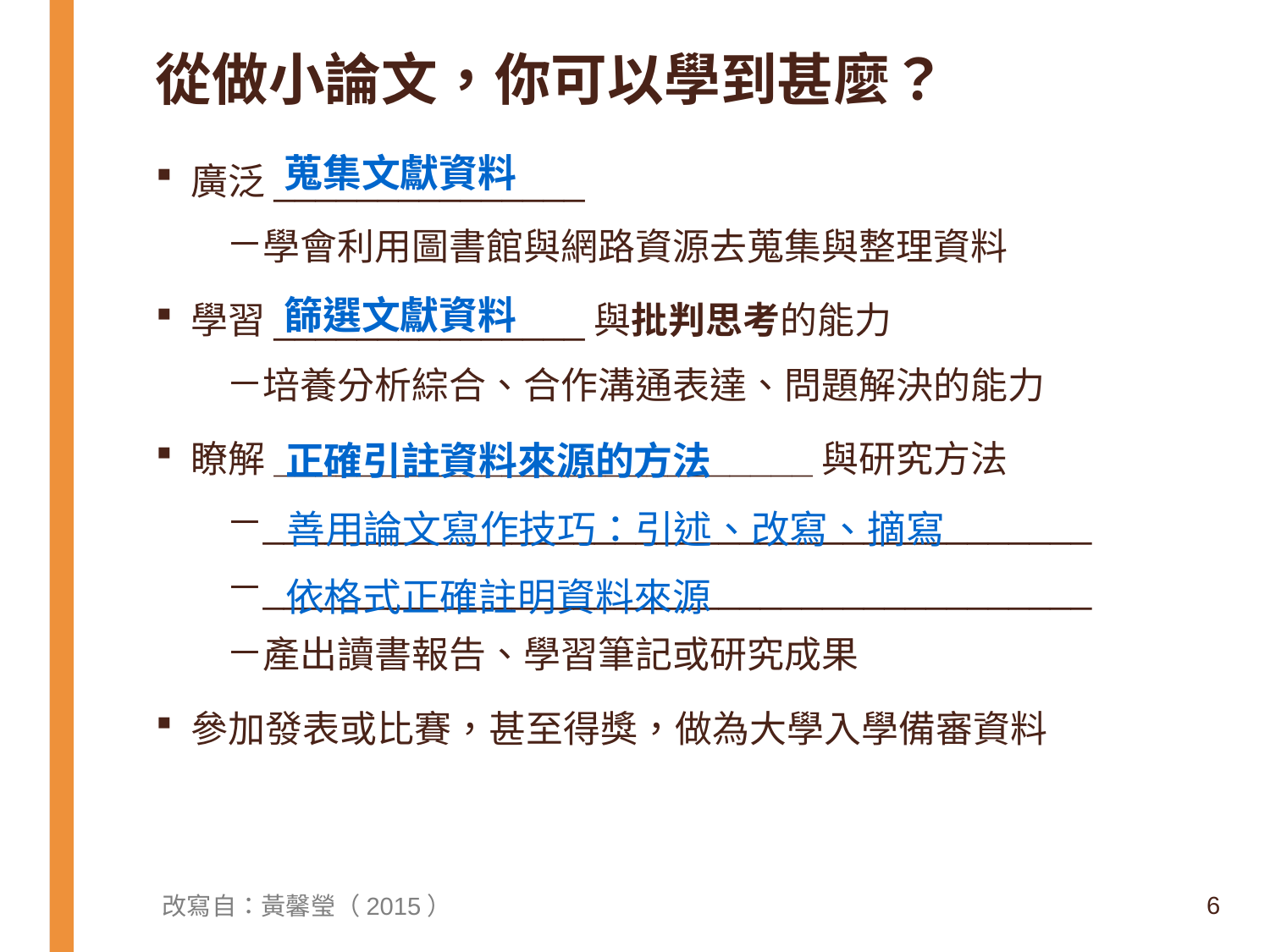

# 從做小論文，你可以學到甚麼？
蒐集文獻資料
廣泛_______________
學會利用圖書館與網路資源去蒐集與整理資料
學習_______________與批判思考的能力
培養分析綜合、合作溝通表達、問題解決的能力
瞭解__________________________與研究方法
________________________________________
________________________________________
產出讀書報告、學習筆記或研究成果
參加發表或比賽，甚至得獎，做為大學入學備審資料
篩選文獻資料
正確引註資料來源的方法
善用論文寫作技巧：引述、改寫、摘寫
依格式正確註明資料來源
6
改寫自：黃馨瑩（2015）